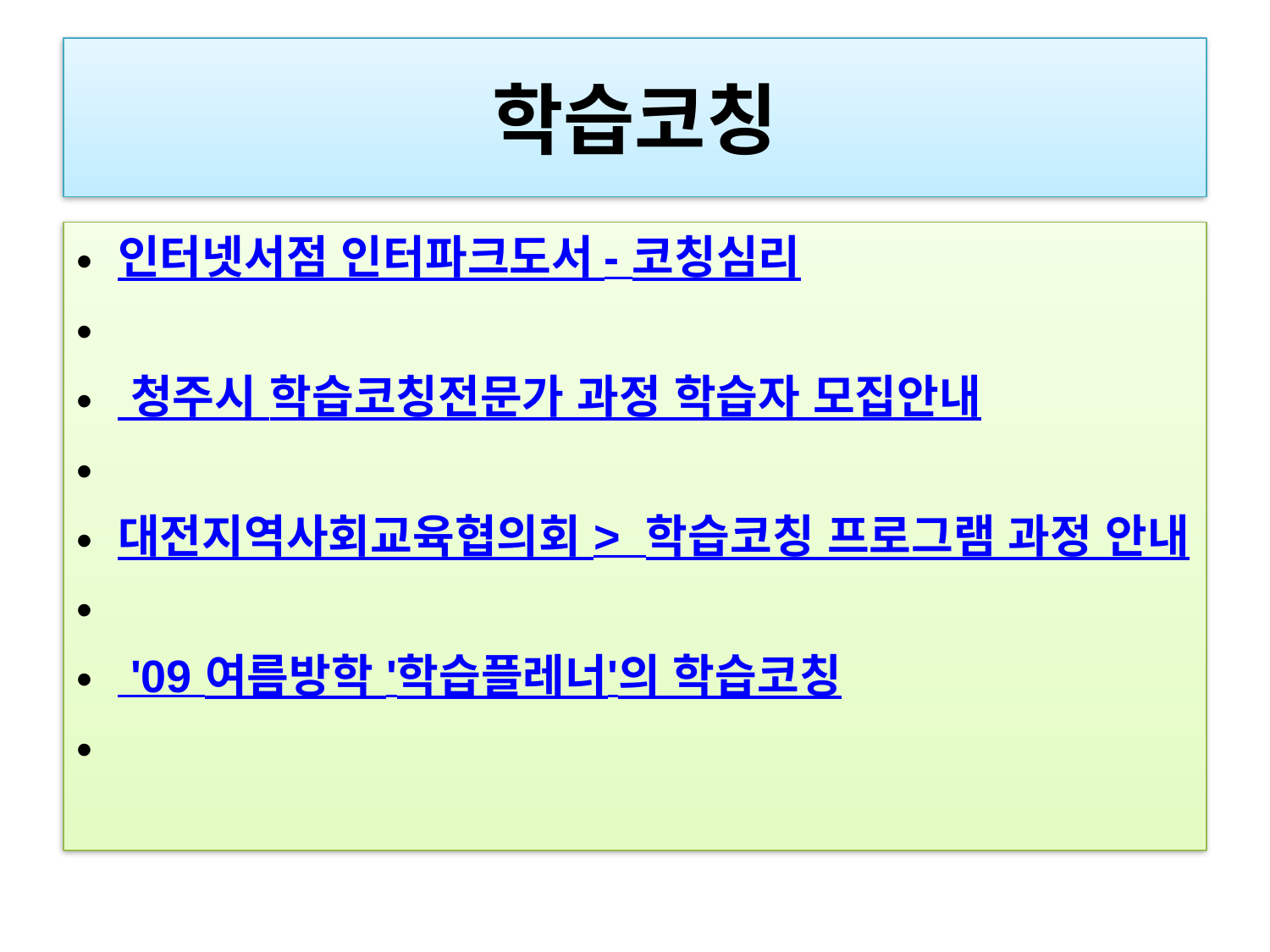

# 학습코칭
인터넷서점 인터파크도서 - 코칭심리

 청주시 학습코칭전문가 과정 학습자 모집안내

대전지역사회교육협의회 >  학습코칭 프로그램 과정 안내

 '09 여름방학 '학습플레너'의 학습코칭